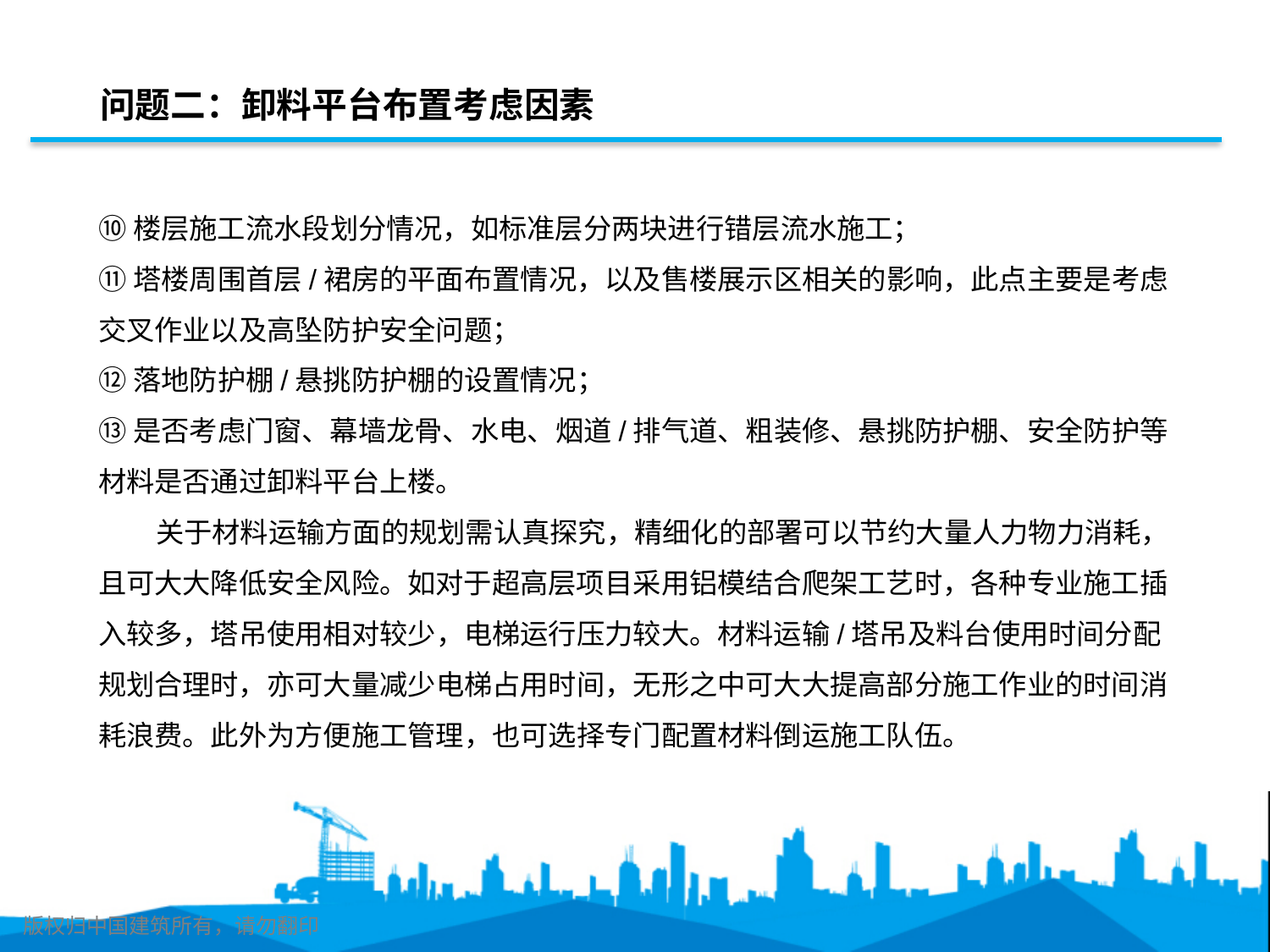

问题二：卸料平台布置考虑因素
⑩楼层施工流水段划分情况，如标准层分两块进行错层流水施工；
⑪塔楼周围首层/裙房的平面布置情况，以及售楼展示区相关的影响，此点主要是考虑交叉作业以及高坠防护安全问题；
⑫落地防护棚/悬挑防护棚的设置情况；
⑬是否考虑门窗、幕墙龙骨、水电、烟道/排气道、粗装修、悬挑防护棚、安全防护等材料是否通过卸料平台上楼。
        关于材料运输方面的规划需认真探究，精细化的部署可以节约大量人力物力消耗，且可大大降低安全风险。如对于超高层项目采用铝模结合爬架工艺时，各种专业施工插入较多，塔吊使用相对较少，电梯运行压力较大。材料运输/塔吊及料台使用时间分配规划合理时，亦可大量减少电梯占用时间，无形之中可大大提高部分施工作业的时间消耗浪费。此外为方便施工管理，也可选择专门配置材料倒运施工队伍。
50
版权归中国建筑所有，请勿翻印